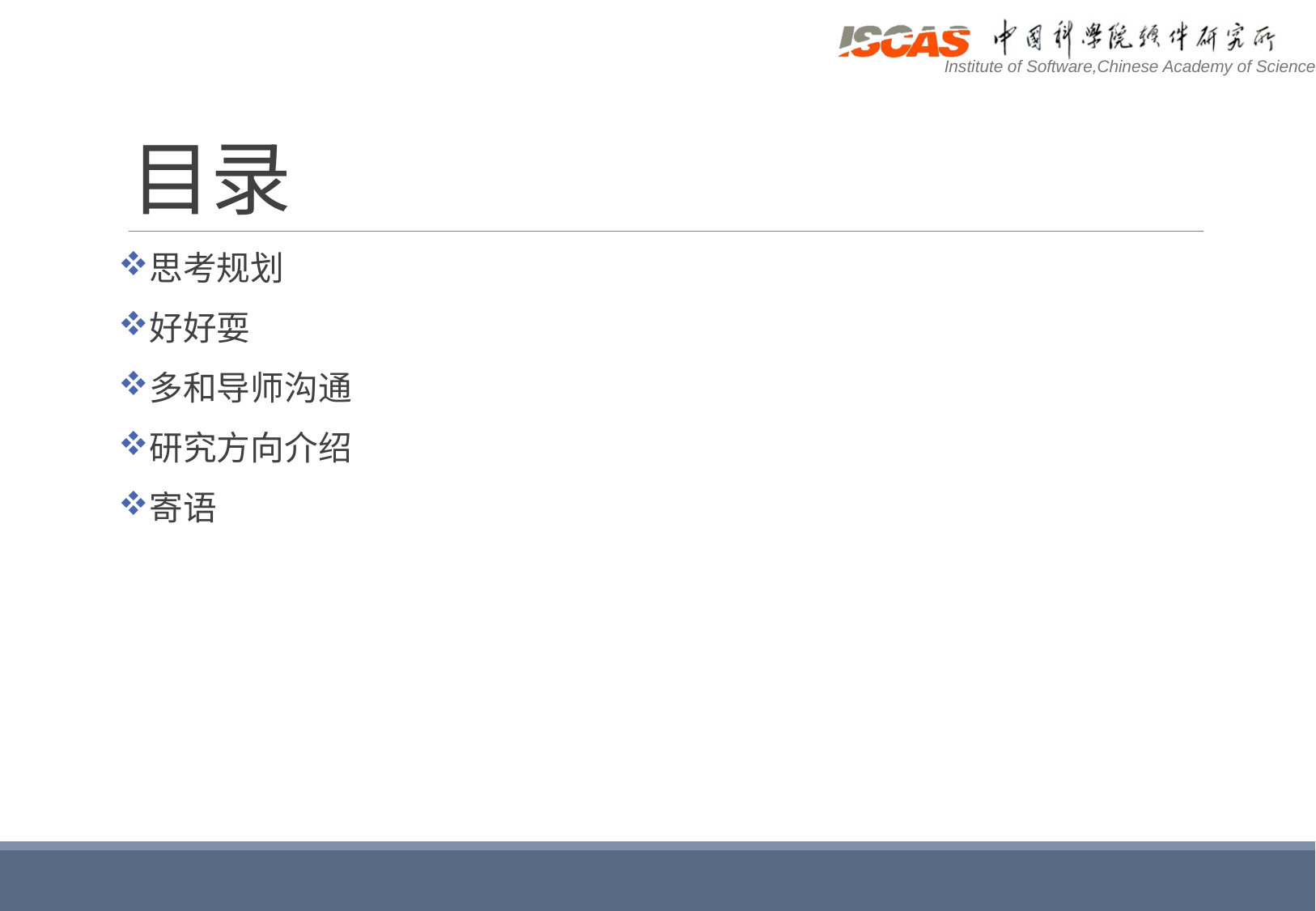

# 目录
思考规划
好好耍
多和导师沟通
研究方向介绍
寄语